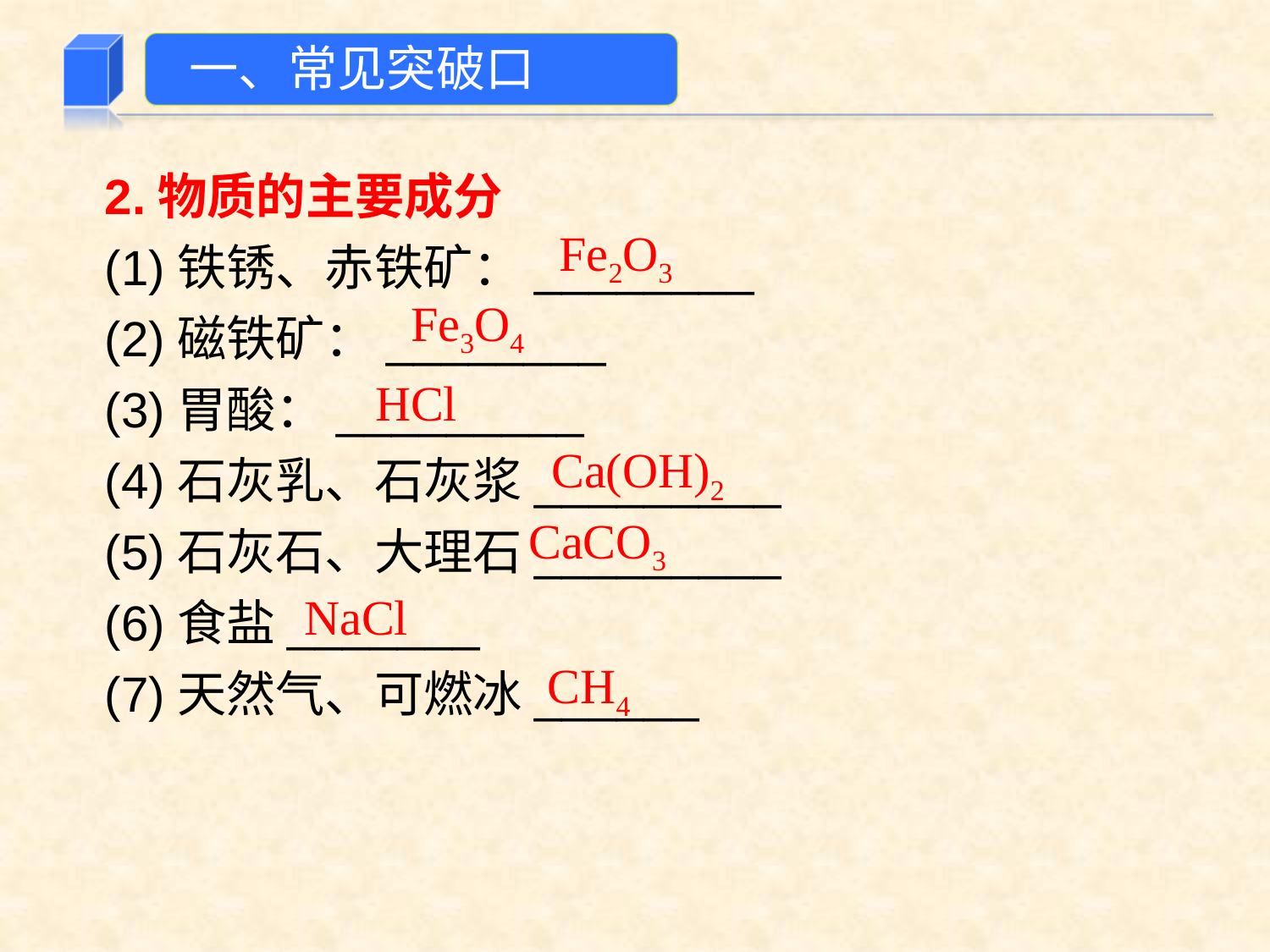

一、常见突破口
2.物质的主要成分
(1)铁锈、赤铁矿：________
(2)磁铁矿：________
(3)胃酸：_________
(4)石灰乳、石灰浆_________
(5)石灰石、大理石_________
(6)食盐_______
(7)天然气、可燃冰______
Fe2O3
Fe3O4
HCl
Ca(OH)2
CaCO3
NaCl
CH4